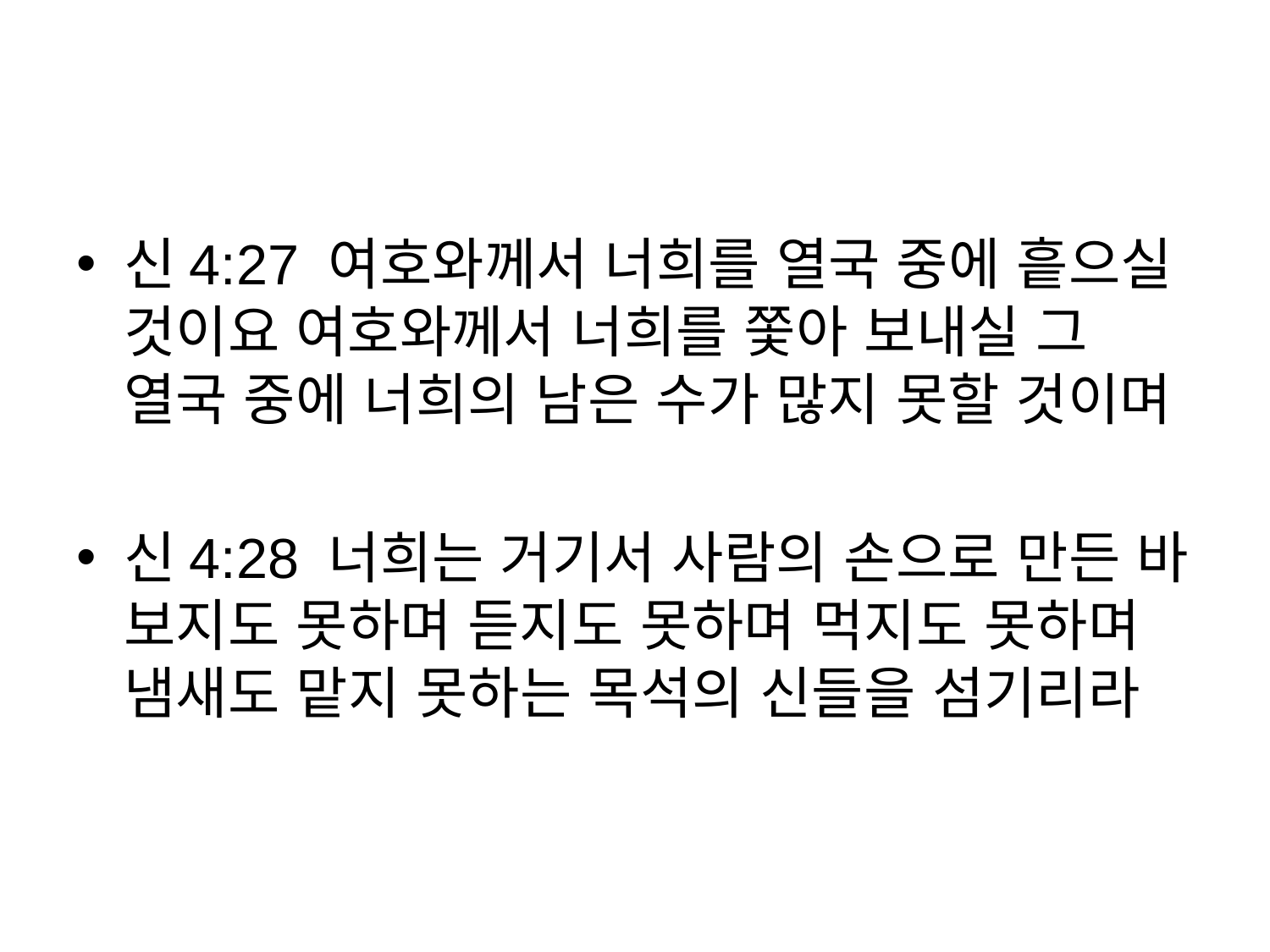

#
신4:27 여호와께서 너희를 열국 중에 흩으실 것이요 여호와께서 너희를 쫓아 보내실 그 열국 중에 너희의 남은 수가 많지 못할 것이며

신4:28 너희는 거기서 사람의 손으로 만든 바 보지도 못하며 듣지도 못하며 먹지도 못하며 냄새도 맡지 못하는 목석의 신들을 섬기리라